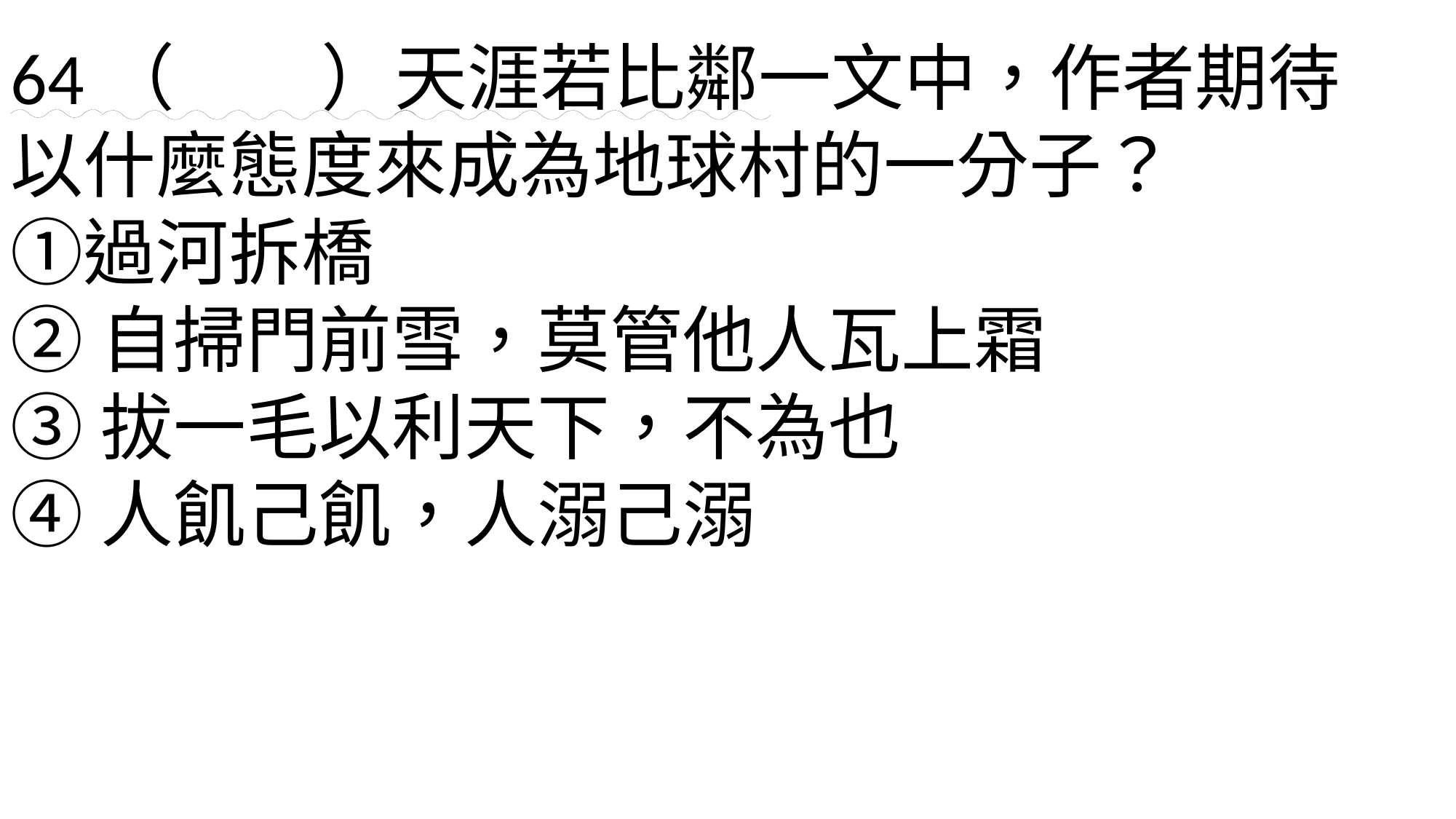

64（         ）天涯若比鄰一文中，作者期待以什麼態度來成為地球村的一分子？　
①過河拆橋
②自掃門前雪，莫管他人瓦上霜
③拔一毛以利天下，不為也
④人飢己飢，人溺己溺